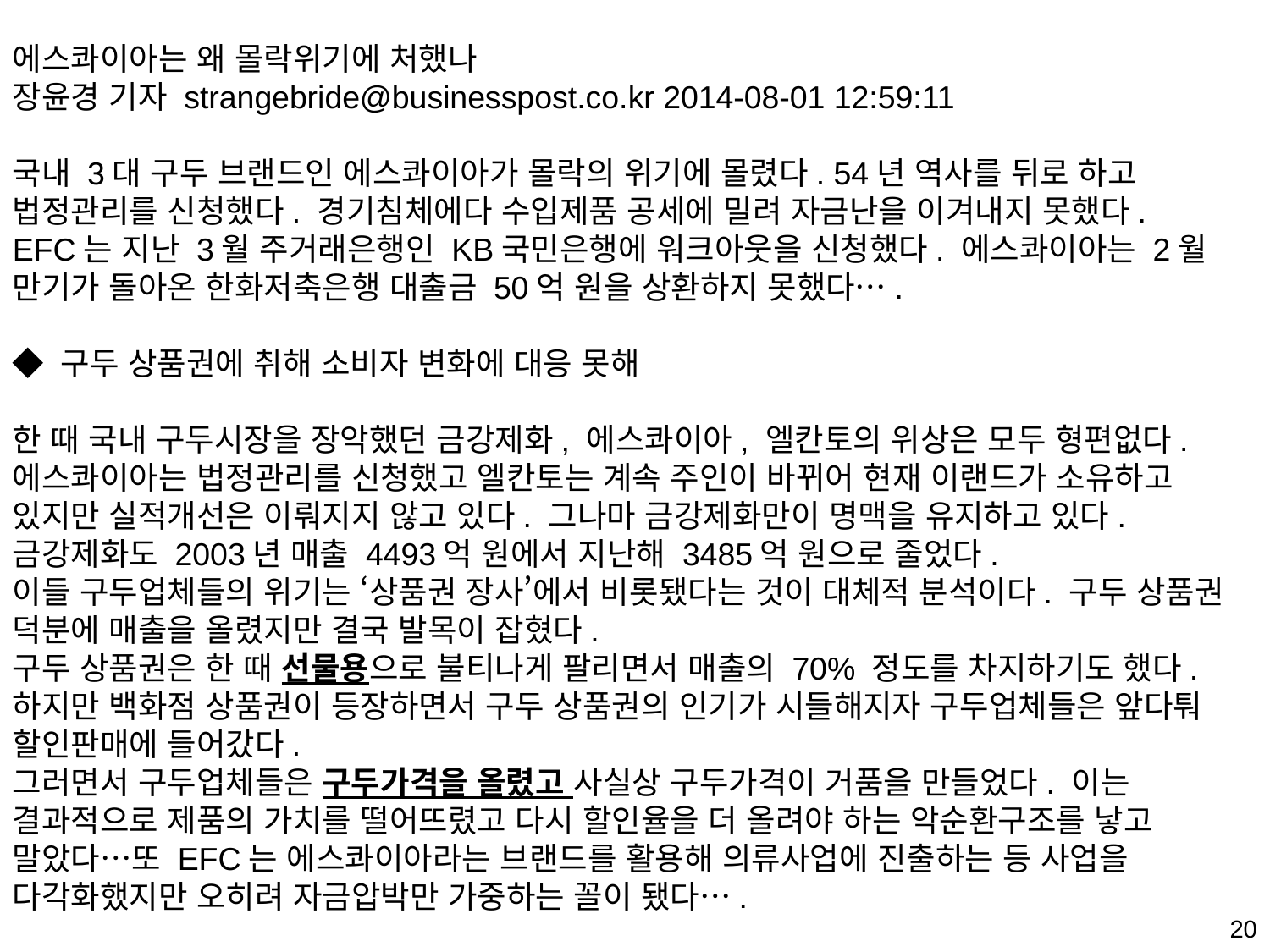

에스콰이아는 왜 몰락위기에 처했나
장윤경 기자 strangebride@businesspost.co.kr 2014-08-01 12:59:11

국내 3대 구두 브랜드인 에스콰이아가 몰락의 위기에 몰렸다. 54년 역사를 뒤로 하고 법정관리를 신청했다. 경기침체에다 수입제품 공세에 밀려 자금난을 이겨내지 못했다.
EFC는 지난 3월 주거래은행인 KB국민은행에 워크아웃을 신청했다. 에스콰이아는 2월 만기가 돌아온 한화저축은행 대출금 50억 원을 상환하지 못했다….

◆ 구두 상품권에 취해 소비자 변화에 대응 못해

한 때 국내 구두시장을 장악했던 금강제화, 에스콰이아, 엘칸토의 위상은 모두 형편없다.
에스콰이아는 법정관리를 신청했고 엘칸토는 계속 주인이 바뀌어 현재 이랜드가 소유하고 있지만 실적개선은 이뤄지지 않고 있다. 그나마 금강제화만이 명맥을 유지하고 있다. 금강제화도 2003년 매출 4493억 원에서 지난해 3485억 원으로 줄었다.
이들 구두업체들의 위기는 ‘상품권 장사’에서 비롯됐다는 것이 대체적 분석이다. 구두 상품권 덕분에 매출을 올렸지만 결국 발목이 잡혔다.
구두 상품권은 한 때 선물용으로 불티나게 팔리면서 매출의 70% 정도를 차지하기도 했다. 하지만 백화점 상품권이 등장하면서 구두 상품권의 인기가 시들해지자 구두업체들은 앞다퉈 할인판매에 들어갔다.
그러면서 구두업체들은 구두가격을 올렸고 사실상 구두가격이 거품을 만들었다. 이는 결과적으로 제품의 가치를 떨어뜨렸고 다시 할인율을 더 올려야 하는 악순환구조를 낳고 말았다…또 EFC는 에스콰이아라는 브랜드를 활용해 의류사업에 진출하는 등 사업을 다각화했지만 오히려 자금압박만 가중하는 꼴이 됐다….
20